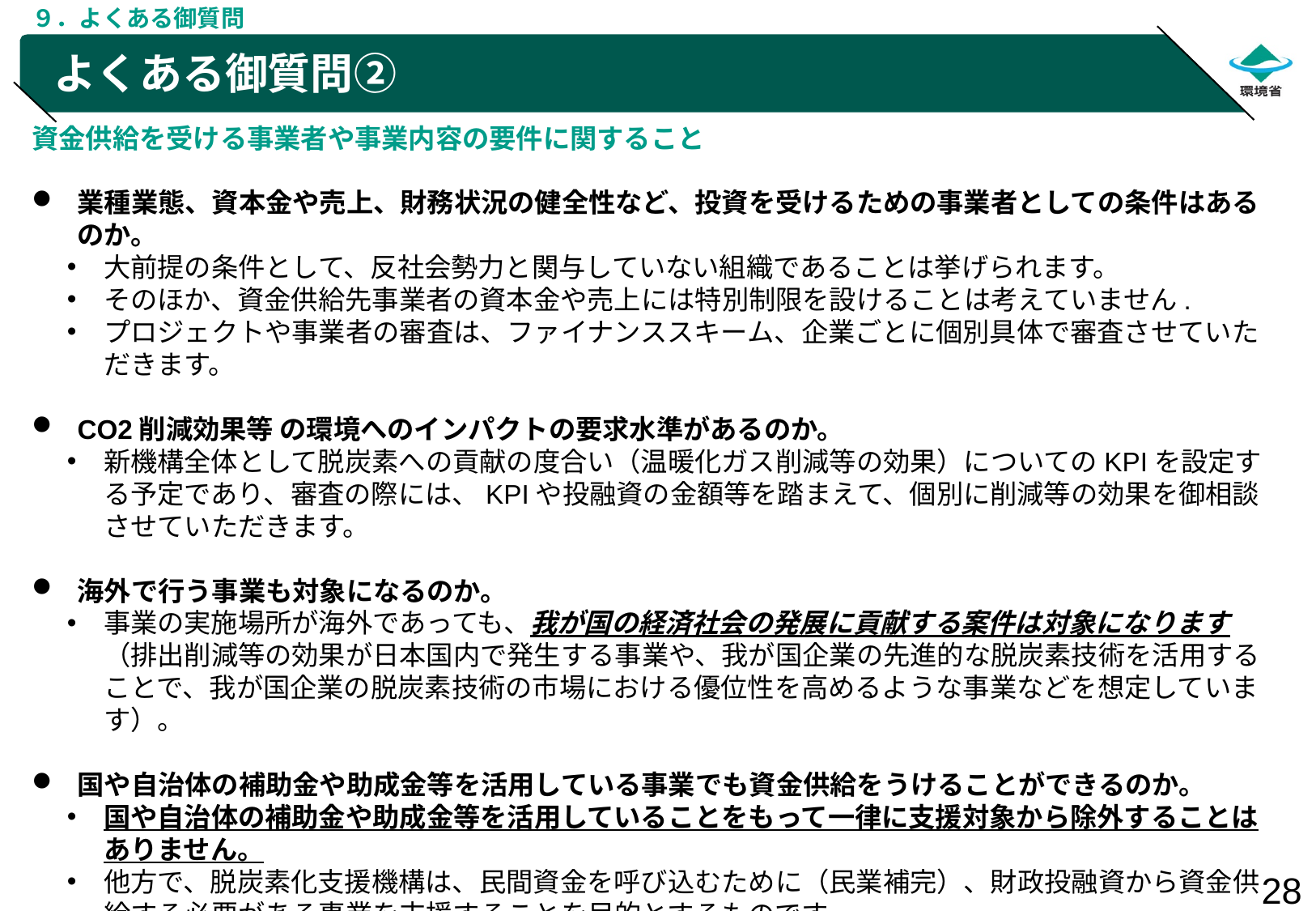

９．よくある御質問
# よくある御質問②
資金供給を受ける事業者や事業内容の要件に関すること

業種業態、資本金や売上、財務状況の健全性など、投資を受けるための事業者としての条件はあるのか。
大前提の条件として、反社会勢力と関与していない組織であることは挙げられます。
そのほか、資金供給先事業者の資本金や売上には特別制限を設けることは考えていません.
プロジェクトや事業者の審査は、ファイナンススキーム、企業ごとに個別具体で審査させていただきます。

CO2削減効果等 の環境へのインパクトの要求水準があるのか。
新機構全体として脱炭素への貢献の度合い（温暖化ガス削減等の効果）についてのKPIを設定する予定であり、審査の際には、KPIや投融資の金額等を踏まえて、個別に削減等の効果を御相談させていただきます。

海外で行う事業も対象になるのか。
事業の実施場所が海外であっても、我が国の経済社会の発展に貢献する案件は対象になります（排出削減等の効果が日本国内で発生する事業や、我が国企業の先進的な脱炭素技術を活用することで、我が国企業の脱炭素技術の市場における優位性を高めるような事業などを想定しています）。

国や自治体の補助金や助成金等を活用している事業でも資金供給をうけることができるのか。
国や自治体の補助金や助成金等を活用していることをもって一律に支援対象から除外することはありません。
他方で、脱炭素化支援機構は、民間資金を呼び込むために（民業補完）、財政投融資から資金供給する必要がある事業を支援することを目的とするものです。
このため、国や自治体の補助金や助成金等と脱炭素化支援機構から供給する資金の併用が生じる場合の脱炭素化支援機構からの資金供給の必要性・可否や詳細な条件などについては、個別の事業ごとに、検討・相談させていただきます。